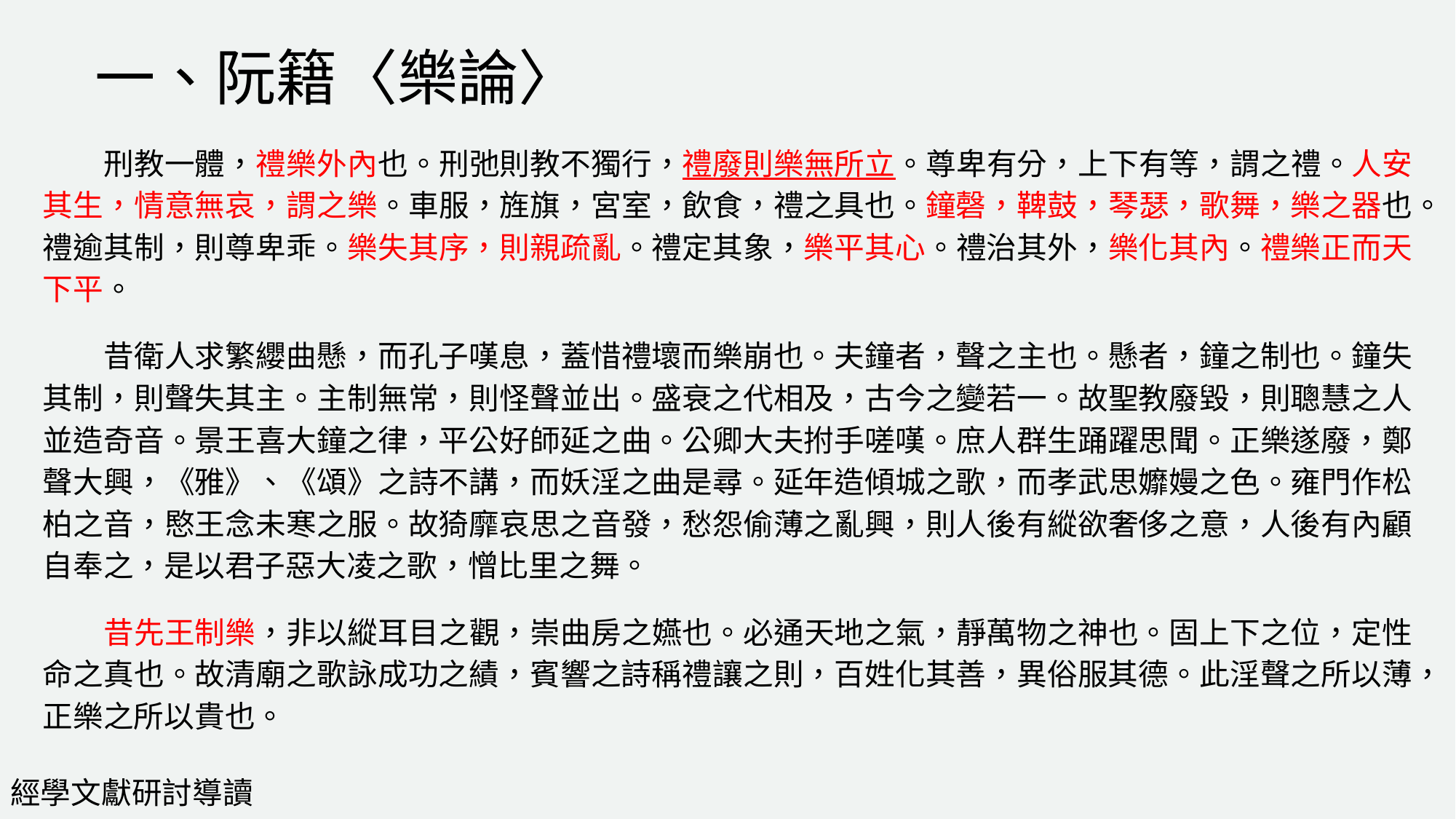

一、阮籍〈樂論〉
　　刑教一體，禮樂外內也。刑弛則教不獨行，禮廢則樂無所立。尊卑有分，上下有等，謂之禮。人安其生，情意無哀，謂之樂。車服，旌旗，宮室，飲食，禮之具也。鐘磬，鞞鼓，琴瑟，歌舞，樂之器也。禮逾其制，則尊卑乖。樂失其序，則親疏亂。禮定其象，樂平其心。禮治其外，樂化其內。禮樂正而天下平。

　　昔衛人求繁纓曲懸，而孔子嘆息，蓋惜禮壞而樂崩也。夫鐘者，聲之主也。懸者，鐘之制也。鐘失其制，則聲失其主。主制無常，則怪聲並出。盛衰之代相及，古今之變若一。故聖教廢毀，則聰慧之人並造奇音。景王喜大鐘之律，平公好師延之曲。公卿大夫拊手嗟嘆。庶人群生踊躍思聞。正樂遂廢，鄭聲大興，《雅》、《頌》之詩不講，而妖淫之曲是尋。延年造傾城之歌，而孝武思孊嫚之色。雍門作松柏之音，愍王念未寒之服。故猗靡哀思之音發，愁怨偷薄之亂興，則人後有縱欲奢侈之意，人後有內顧自奉之，是以君子惡大凌之歌，憎比里之舞。

　　昔先王制樂，非以縱耳目之觀，崇曲房之嬿也。必通天地之氣，靜萬物之神也。固上下之位，定性命之真也。故清廟之歌詠成功之績，賓響之詩稱禮讓之則，百姓化其善，異俗服其德。此淫聲之所以薄，正樂之所以貴也。